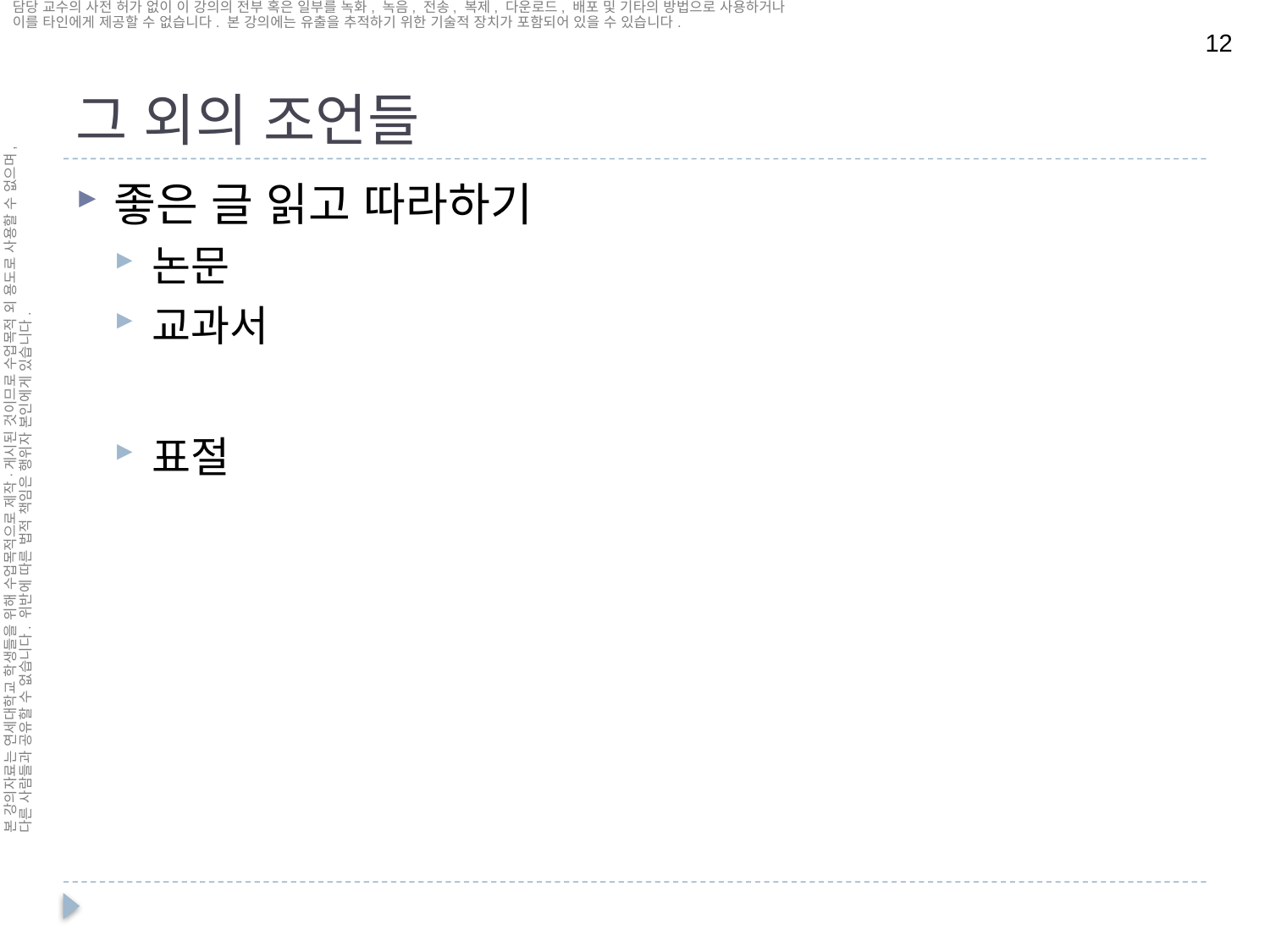

# 그 외의 조언들
12
좋은 글 읽고 따라하기
논문
교과서

표절